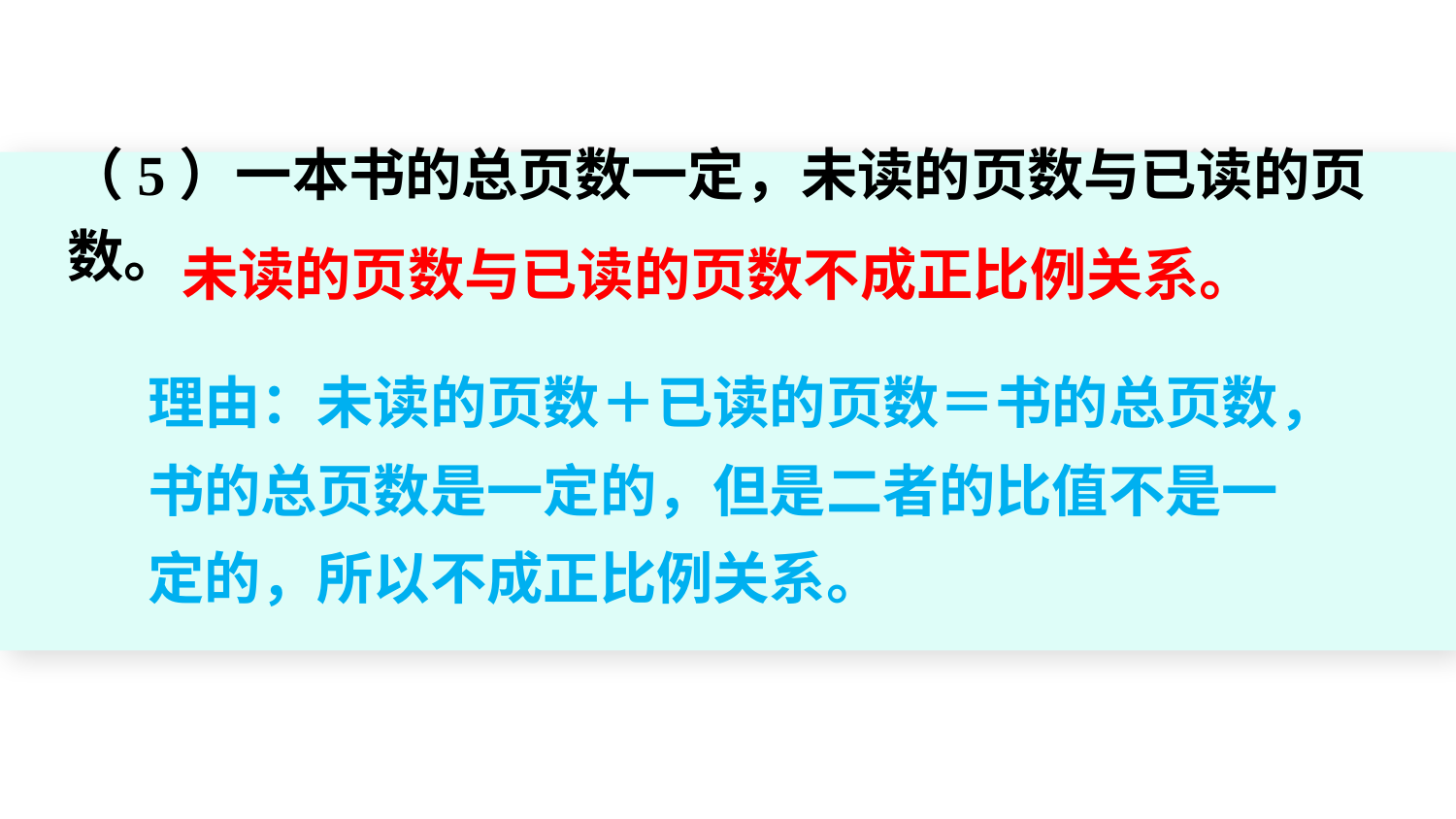

（5）一本书的总页数一定，未读的页数与已读的页数。
未读的页数与已读的页数不成正比例关系。
理由：未读的页数＋已读的页数＝书的总页数，书的总页数是一定的，但是二者的比值不是一定的，所以不成正比例关系。